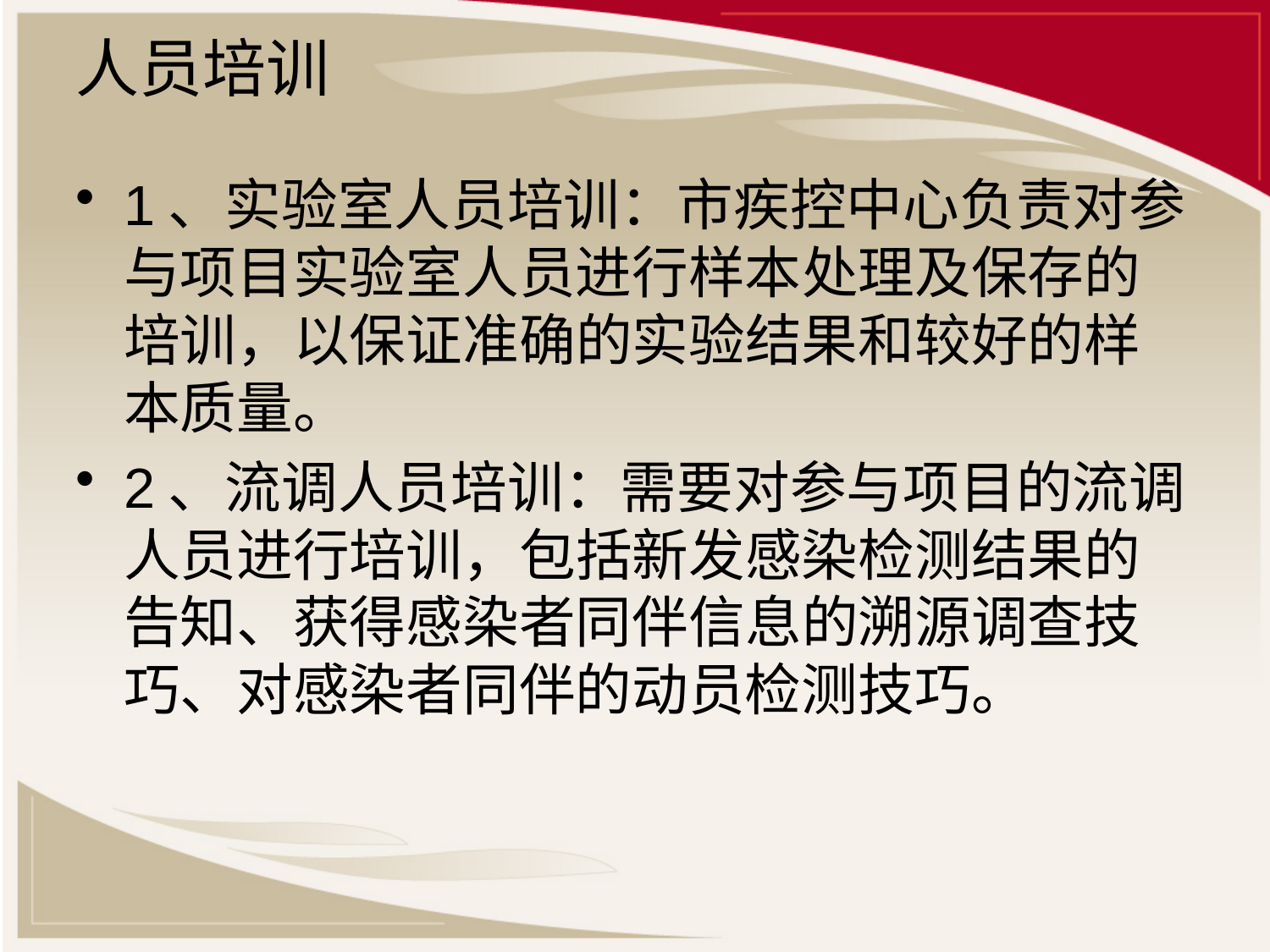

# 人员培训
1、实验室人员培训：市疾控中心负责对参与项目实验室人员进行样本处理及保存的培训，以保证准确的实验结果和较好的样本质量。
2、流调人员培训：需要对参与项目的流调人员进行培训，包括新发感染检测结果的告知、获得感染者同伴信息的溯源调查技巧、对感染者同伴的动员检测技巧。